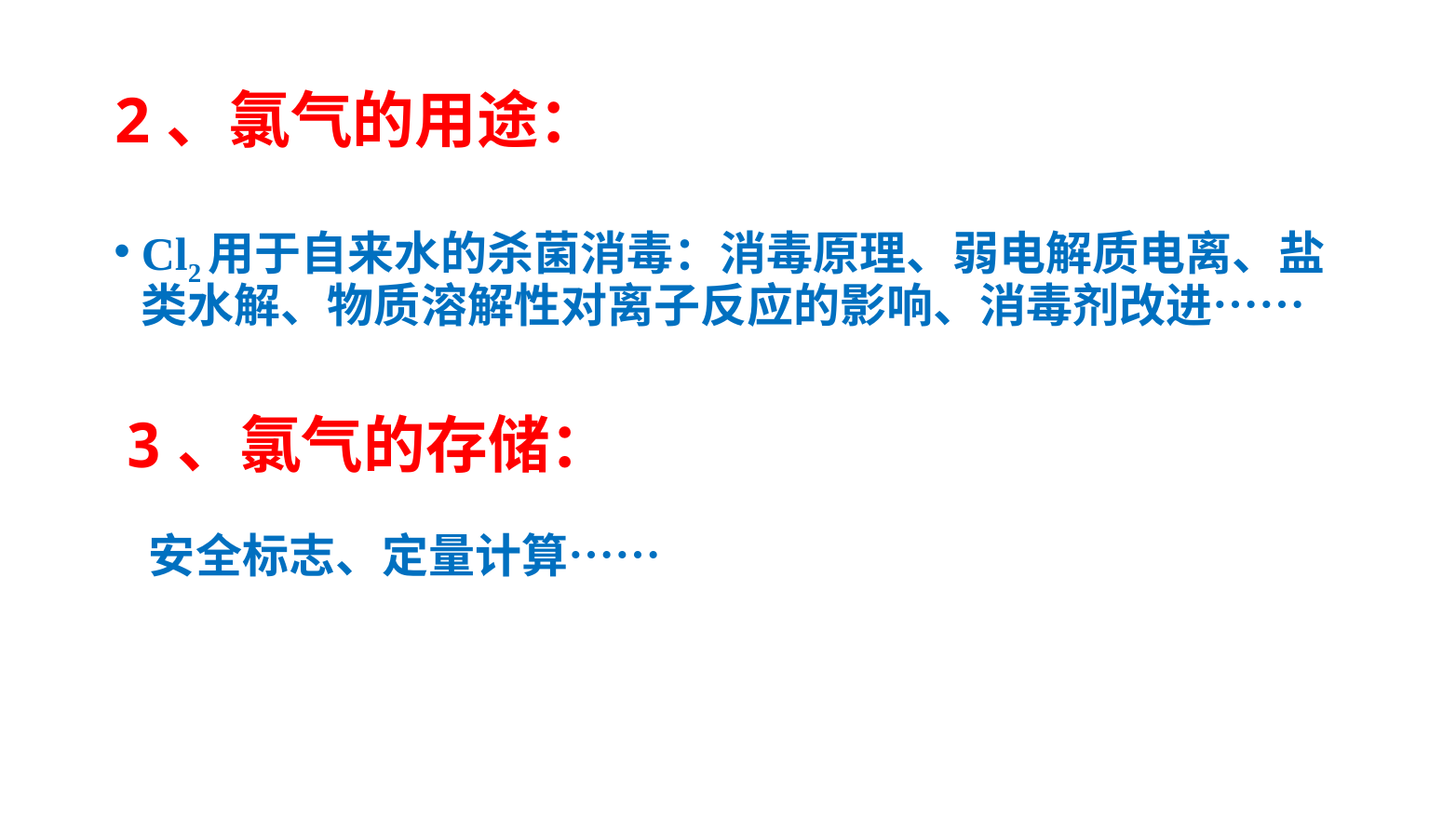

# 2、氯气的用途：
Cl2用于自来水的杀菌消毒：消毒原理、弱电解质电离、盐类水解、物质溶解性对离子反应的影响、消毒剂改进……
3、氯气的存储：
安全标志、定量计算……